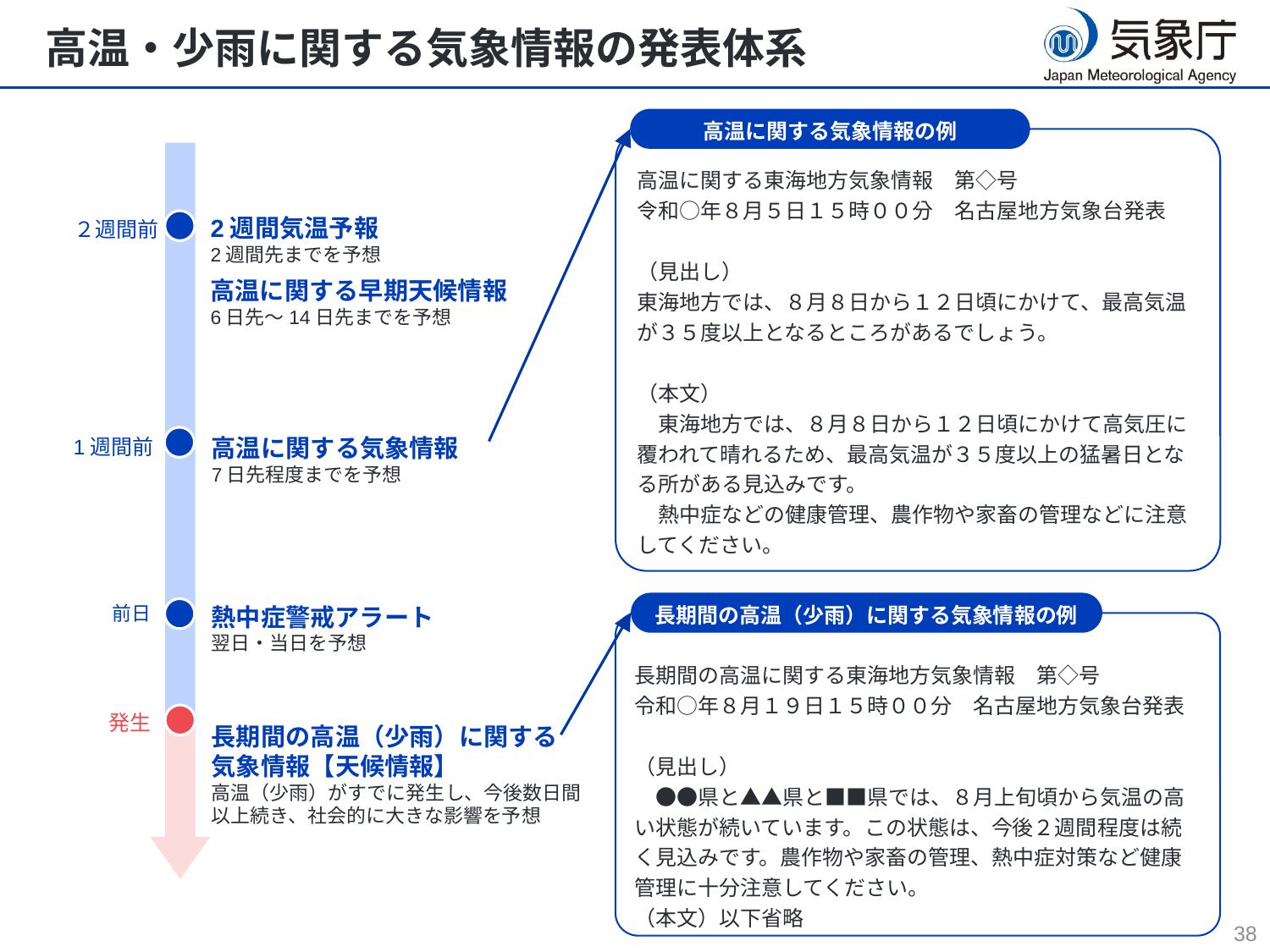

# 高温・少雨に関する気象情報の発表体系
高温に関する気象情報の例
高温に関する東海地方気象情報　第◇号
令和○年８月５日１５時００分　名古屋地方気象台発表

（見出し）
東海地方では、８月８日から１２日頃にかけて、最高気温が３５度以上となるところがあるでしょう。

（本文）
　東海地方では、８月８日から１２日頃にかけて高気圧に覆われて晴れるため、最高気温が３５度以上の猛暑日となる所がある見込みです。
　熱中症などの健康管理、農作物や家畜の管理などに注意してください。
2週間気温予報
2週間先までを予想
２週間前

高温に関する早期天候情報
6日先～14日先までを予想

高温に関する気象情報
7日先程度までを予想

1週間前
長期間の高温（少雨）に関する気象情報の例
前日
熱中症警戒アラート
翌日・当日を予想

長期間の高温に関する東海地方気象情報　第◇号
令和○年８月１９日１５時００分　名古屋地方気象台発表

（見出し）
　●●県と▲▲県と■■県では、８月上旬頃から気温の高い状態が続いています。この状態は、今後２週間程度は続く見込みです。農作物や家畜の管理、熱中症対策など健康管理に十分注意してください。
（本文）以下省略
発生

長期間の高温（少雨）に関する
気象情報【天候情報】
高温（少雨）がすでに発生し、今後数日間
以上続き、社会的に大きな影響を予想

38